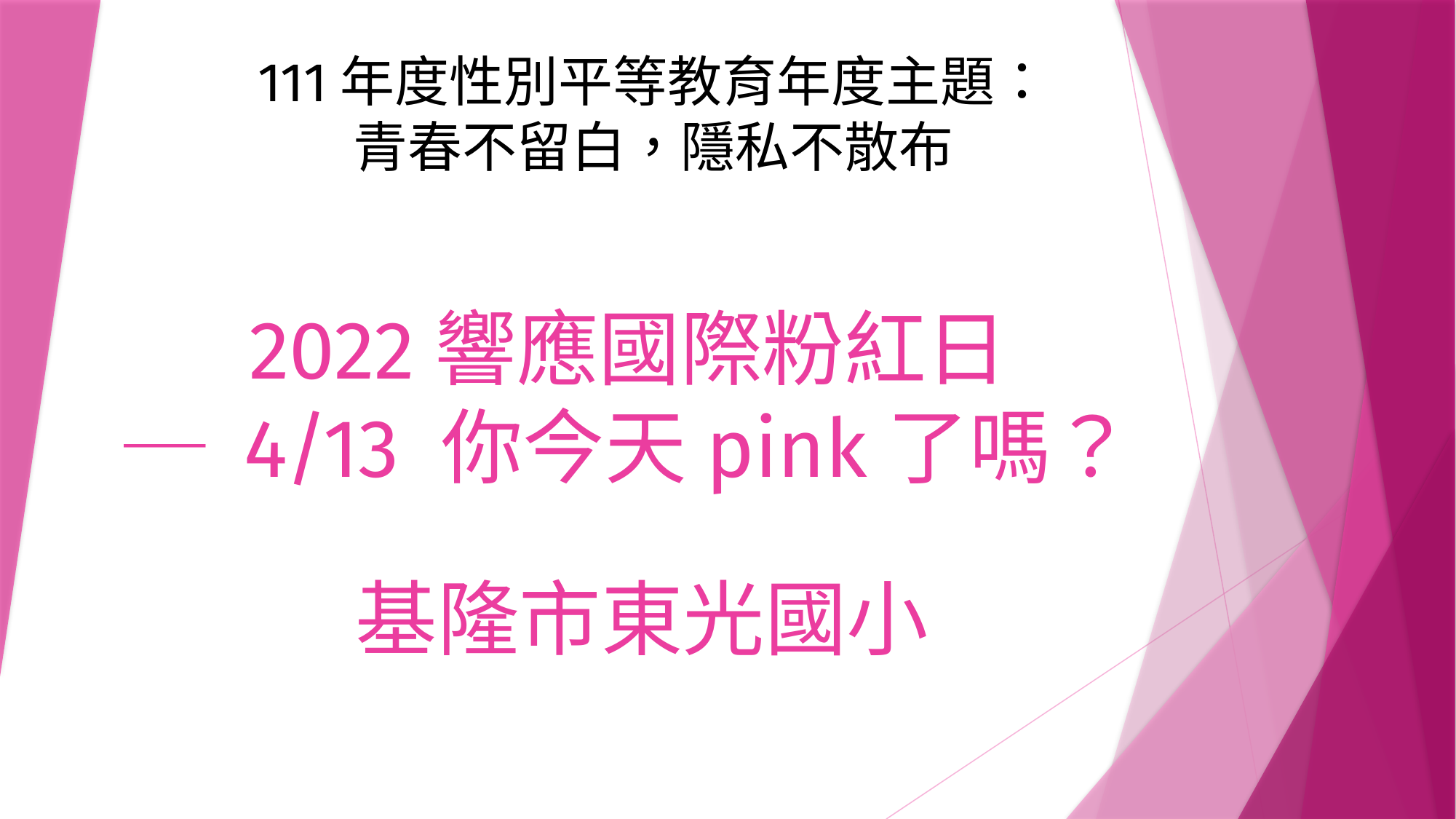

111年度性別平等教育年度主題：
青春不留白，隱私不散布
# 2022響應國際粉紅日 ─ 4/13 你今天pink了嗎？
基隆市東光國小